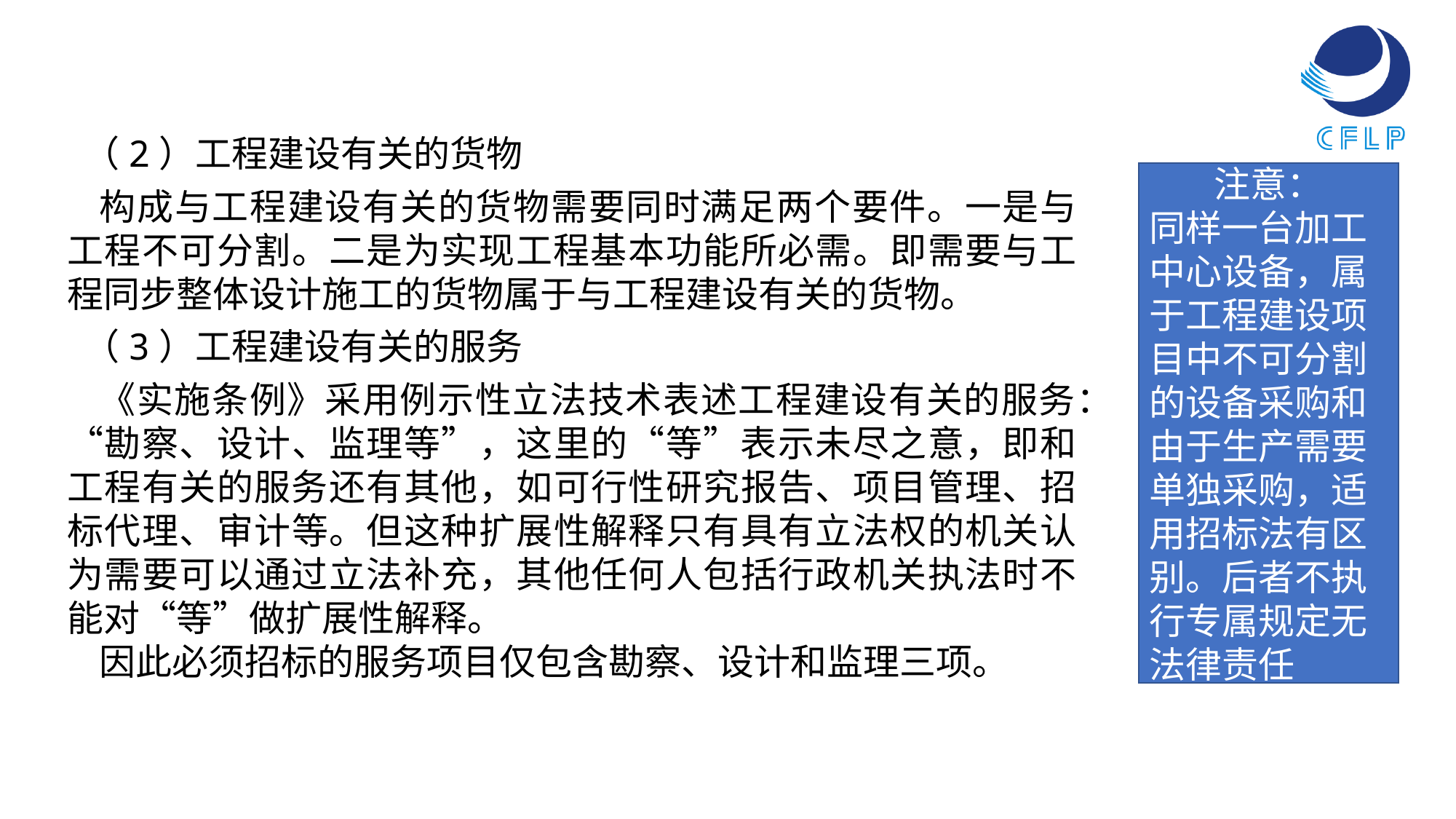

（2）工程建设有关的货物
构成与工程建设有关的货物需要同时满足两个要件。一是与工程不可分割。二是为实现工程基本功能所必需。即需要与工程同步整体设计施工的货物属于与工程建设有关的货物。
（3）工程建设有关的服务
《实施条例》采用例示性立法技术表述工程建设有关的服务：“勘察、设计、监理等”，这里的“等”表示未尽之意，即和工程有关的服务还有其他，如可行性研究报告、项目管理、招标代理、审计等。但这种扩展性解释只有具有立法权的机关认为需要可以通过立法补充，其他任何人包括行政机关执法时不能对“等”做扩展性解释。
因此必须招标的服务项目仅包含勘察、设计和监理三项。
注意：
同样一台加工中心设备，属于工程建设项目中不可分割的设备采购和由于生产需要单独采购，适用招标法有区别。后者不执行专属规定无法律责任